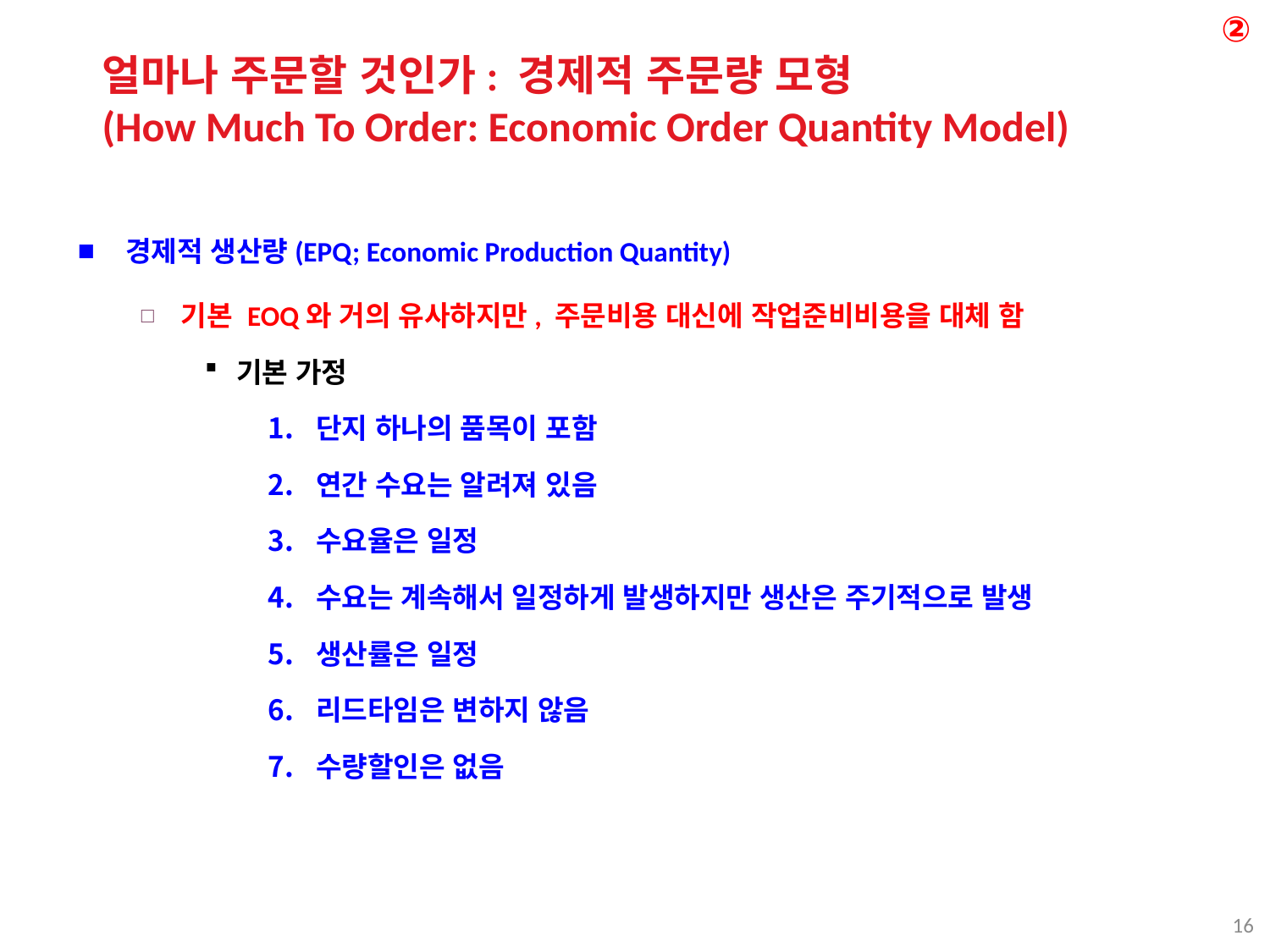

②
얼마나 주문할 것인가: 경제적 주문량 모형
(How Much To Order: Economic Order Quantity Model)
경제적 생산량(EPQ; Economic Production Quantity)
기본 EOQ와 거의 유사하지만, 주문비용 대신에 작업준비비용을 대체 함
기본 가정
단지 하나의 품목이 포함
연간 수요는 알려져 있음
수요율은 일정
수요는 계속해서 일정하게 발생하지만 생산은 주기적으로 발생
생산률은 일정
리드타임은 변하지 않음
수량할인은 없음

16